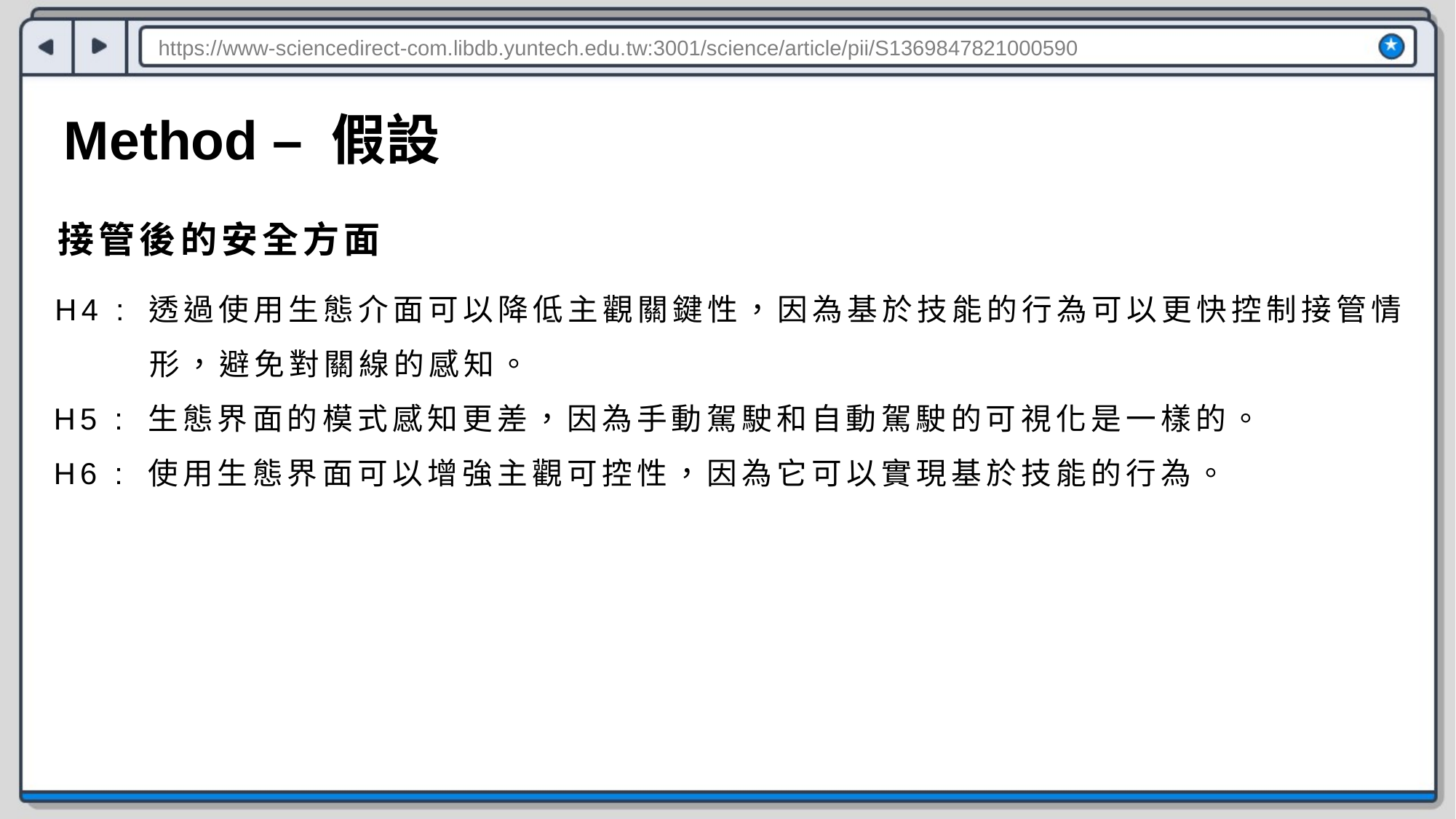

https://www-sciencedirect-com.libdb.yuntech.edu.tw:3001/science/article/pii/S1369847821000590
Method – 假設
接管後的安全方面
H4 : 透過使用生態介面可以降低主觀關鍵性，因為基於技能的行為可以更快控制接管情形，避免對關線的感知。
H5 : 生態界面的模式感知更差，因為手動駕駛和自動駕駛的可視化是一樣的。
H6 : 使用生態界面可以增強主觀可控性，因為它可以實現基於技能的行為。